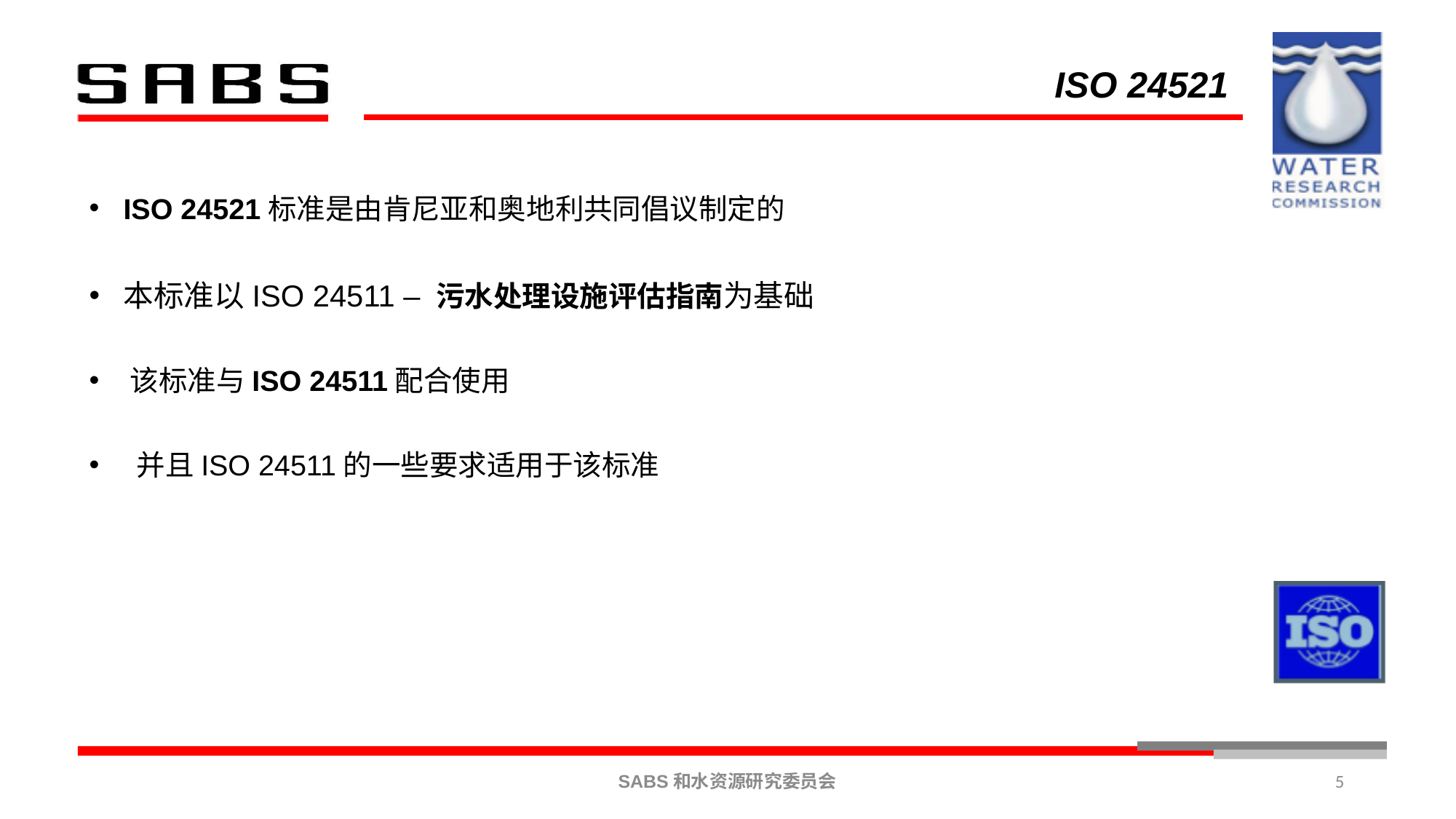

# ISO 24521

ISO 24521标准是由肯尼亚和奥地利共同倡议制定的
本标准以ISO 24511 – 污水处理设施评估指南为基础
该标准与ISO 24511配合使用
 并且ISO 24511的一些要求适用于该标准

5